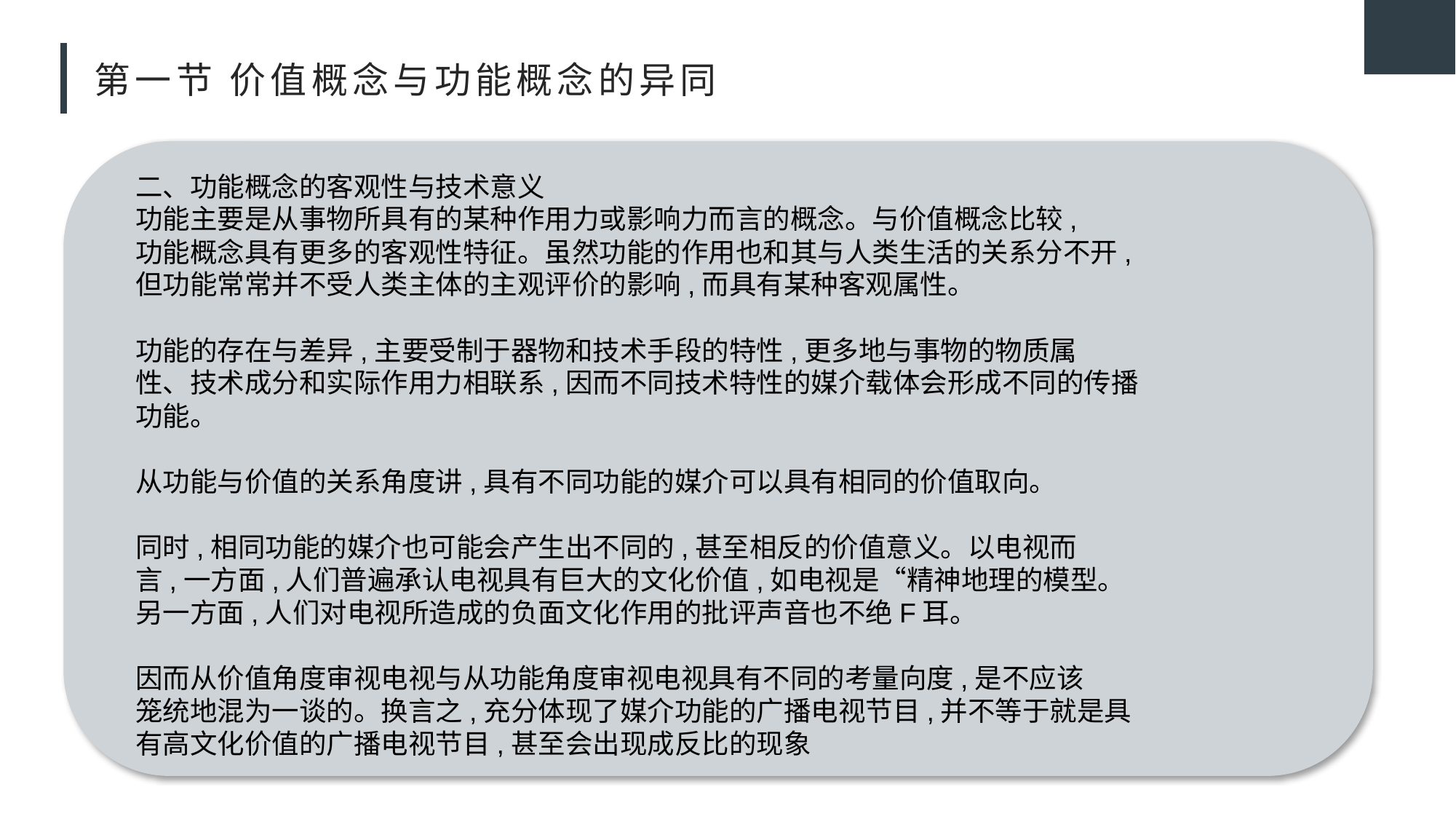

# 第一节 价值概念与功能概念的异同

二、功能概念的客观性与技术意义
功能主要是从事物所具有的某种作用力或影响力而言的概念。与价值概念比较,
功能概念具有更多的客观性特征。虽然功能的作用也和其与人类生活的关系分不开,
但功能常常并不受人类主体的主观评价的影响,而具有某种客观属性。

功能的存在与差异,主要受制于器物和技术手段的特性,更多地与事物的物质属
性、技术成分和实际作用力相联系,因而不同技术特性的媒介载体会形成不同的传播
功能。

从功能与价值的关系角度讲,具有不同功能的媒介可以具有相同的价值取向。

同时,相同功能的媒介也可能会产生出不同的,甚至相反的价值意义。以电视而
言,一方面,人们普遍承认电视具有巨大的文化价值,如电视是“精神地理的模型。
另一方面,人们对电视所造成的负面文化作用的批评声音也不绝F耳。

因而从价值角度审视电视与从功能角度审视电视具有不同的考量向度,是不应该
笼统地混为一谈的。换言之,充分体现了媒介功能的广播电视节目,并不等于就是具
有高文化价值的广播电视节目,甚至会出现成反比的现象